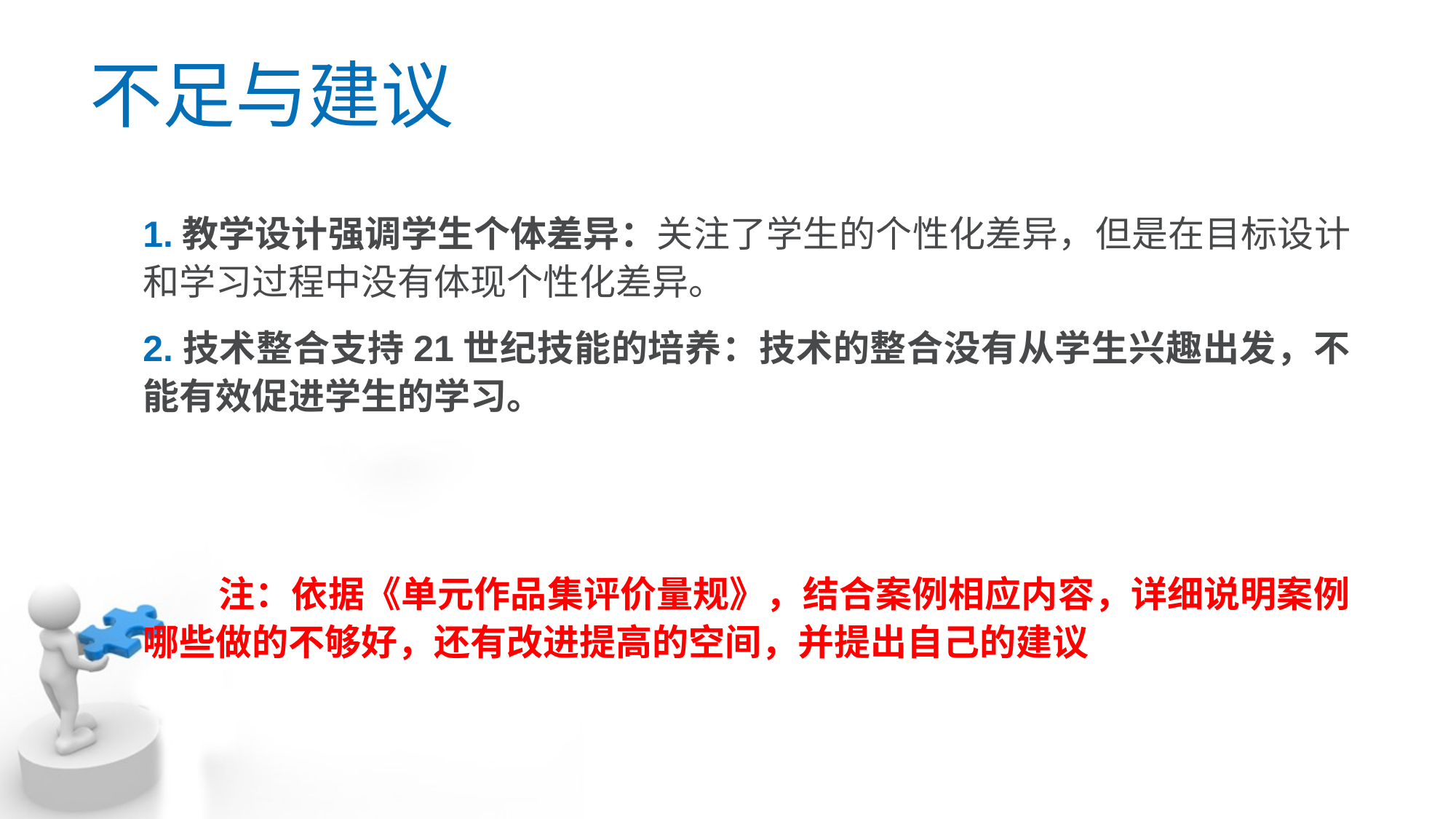

不足与建议
1.教学设计强调学生个体差异：关注了学生的个性化差异，但是在目标设计和学习过程中没有体现个性化差异。
2.技术整合支持21世纪技能的培养：技术的整合没有从学生兴趣出发，不能有效促进学生的学习。

        注：依据《单元作品集评价量规》，结合案例相应内容，详细说明案例哪些做的不够好，还有改进提高的空间，并提出自己的建议